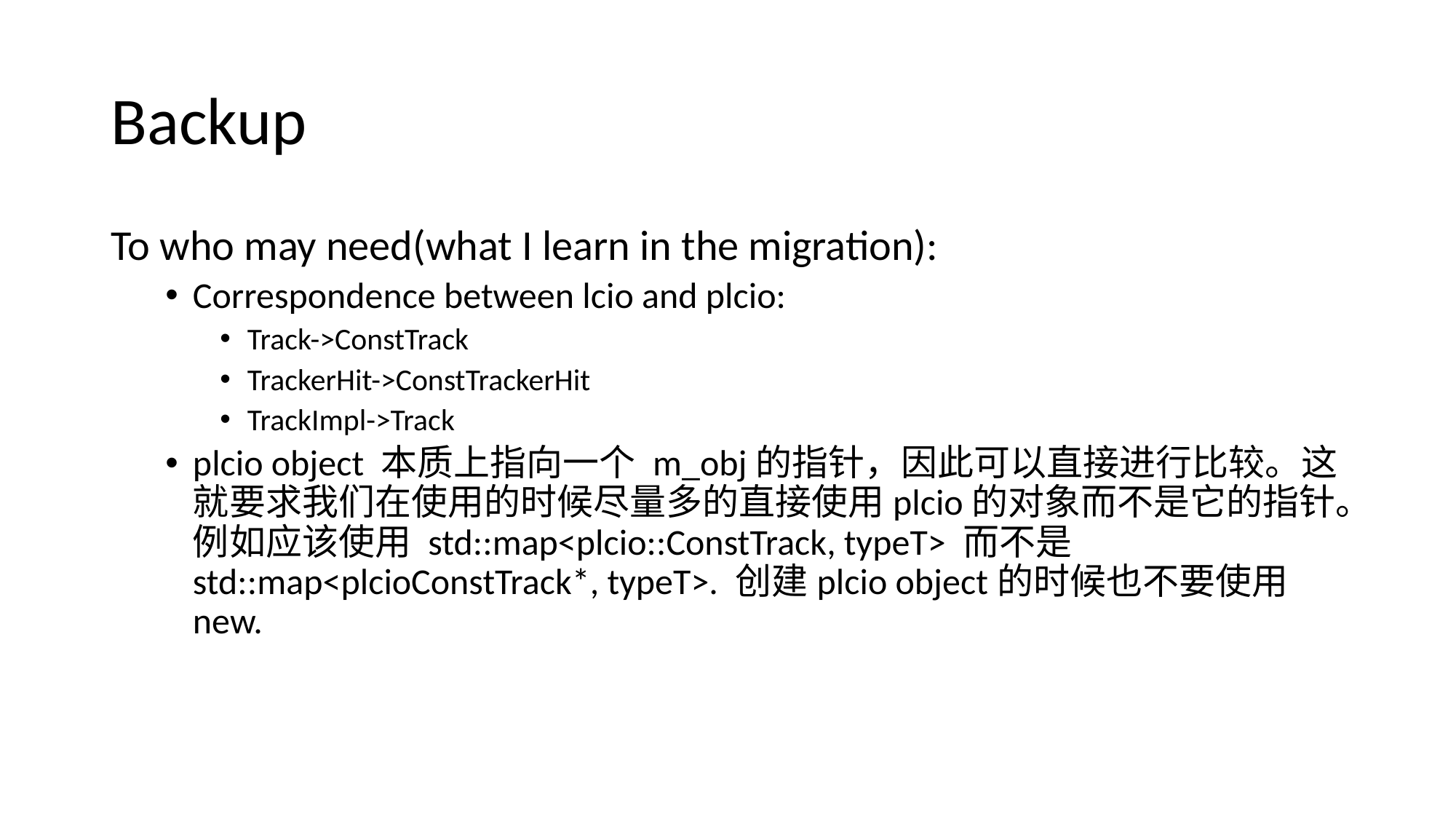

# Backup
To who may need(what I learn in the migration):
Correspondence between lcio and plcio:
Track->ConstTrack
TrackerHit->ConstTrackerHit
TrackImpl->Track
plcio object 本质上指向一个 m_obj的指针，因此可以直接进行比较。这就要求我们在使用的时候尽量多的直接使用plcio的对象而不是它的指针。例如应该使用 std::map<plcio::ConstTrack, typeT> 而不是std::map<plcioConstTrack*, typeT>. 创建plcio object的时候也不要使用new.